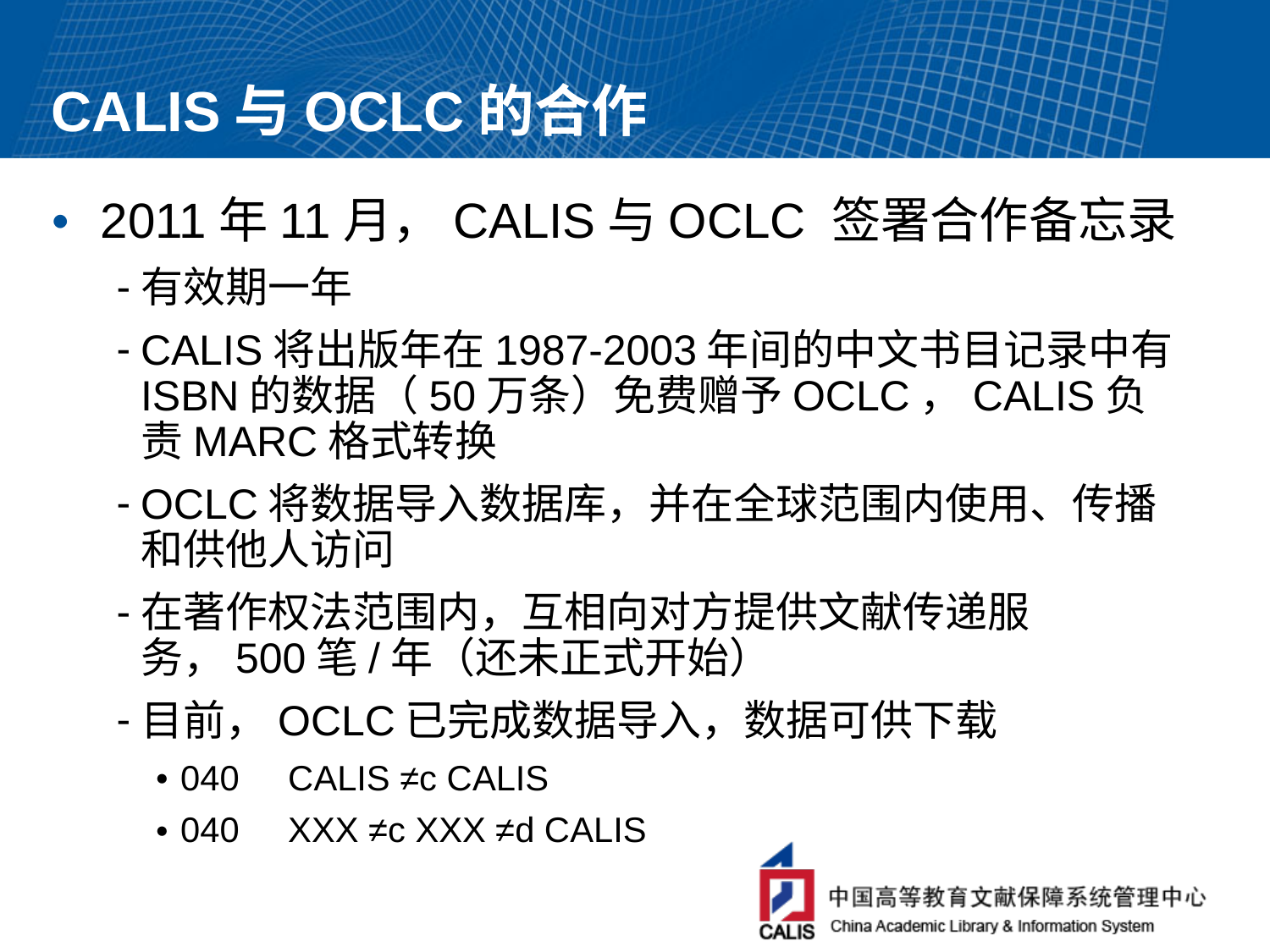

# CALIS与OCLC的合作
2011年11月，CALIS与OCLC 签署合作备忘录
有效期一年
CALIS将出版年在1987-2003年间的中文书目记录中有ISBN的数据（50万条）免费赠予OCLC，CALIS负责MARC格式转换
OCLC将数据导入数据库，并在全球范围内使用、传播和供他人访问
在著作权法范围内，互相向对方提供文献传递服务，500笔/年（还未正式开始）
目前，OCLC已完成数据导入，数据可供下载
040     CALIS ≠c CALIS
040     XXX ≠c XXX ≠d CALIS